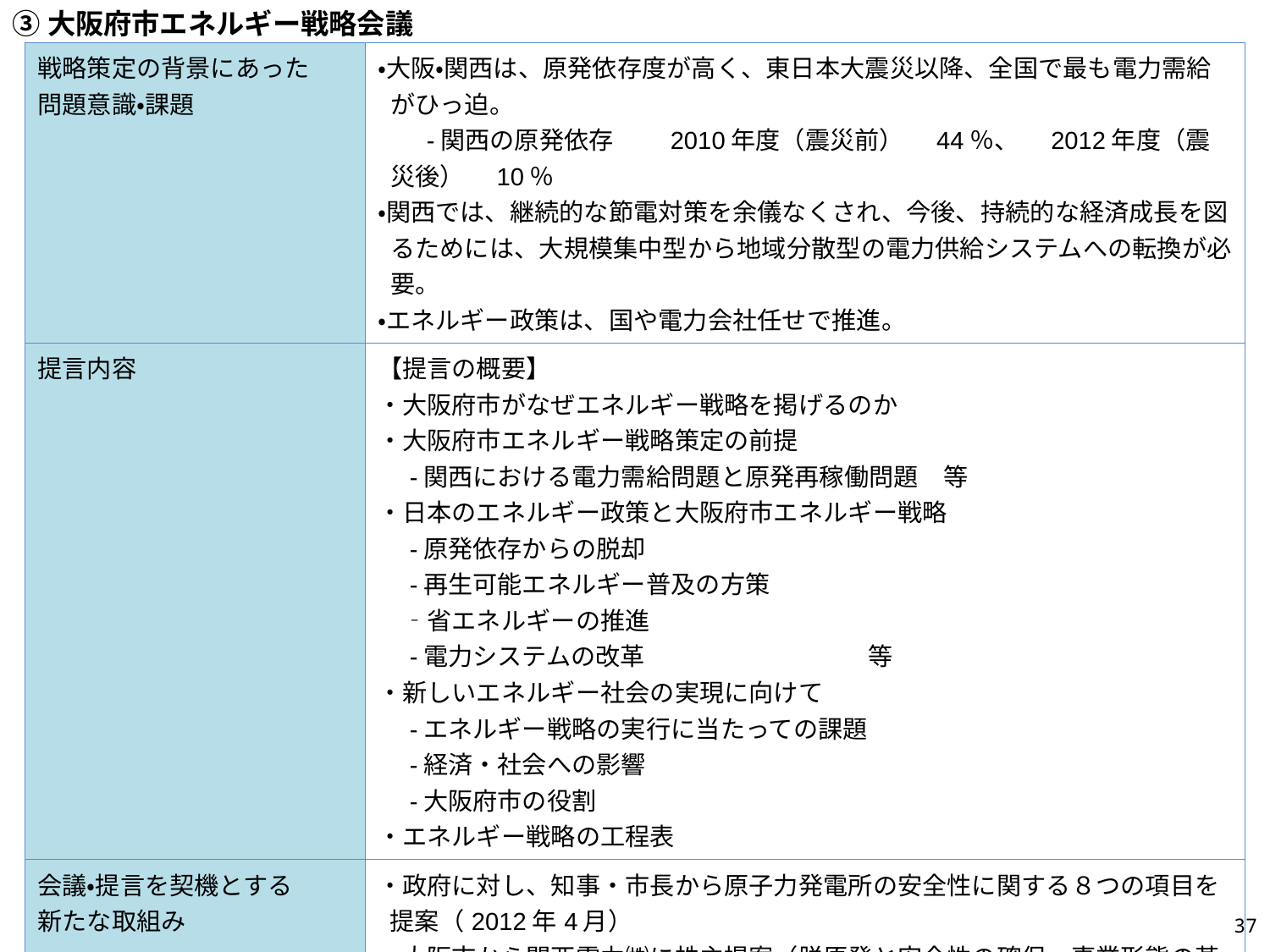

③大阪府市エネルギー戦略会議
| 戦略策定の背景にあった 問題意識・課題 | ・大阪・関西は、原発依存度が高く、東日本大震災以降、全国で最も電力需給がひっ迫。 -関西の原発依存　　2010年度（震災前）　44％、　2012年度（震災後）　10％ ・関西では、継続的な節電対策を余儀なくされ、今後、持続的な経済成長を図るためには、大規模集中型から地域分散型の電力供給システムへの転換が必要。 ・エネルギー政策は、国や電力会社任せで推進。 |
| --- | --- |
| 提言内容 | 【提言の概要】 ・大阪府市がなぜエネルギー戦略を掲げるのか ・大阪府市エネルギー戦略策定の前提 　-関西における電力需給問題と原発再稼働問題　等 ・日本のエネルギー政策と大阪府市エネルギー戦略 　-原発依存からの脱却 　-再生可能エネルギー普及の方策 　‐省エネルギーの推進 　-電力システムの改革　　　　　　　　　等 ・新しいエネルギー社会の実現に向けて 　-エネルギー戦略の実行に当たっての課題 　-経済・社会への影響 　-大阪府市の役割 ・エネルギー戦略の工程表 |
| 会議・提言を契機とする 新たな取組み | ・政府に対し、知事・市長から原子力発電所の安全性に関する８つの項目を提案（2012年4月） ・大阪市から関西電力㈱に株主提案（脱原発と安全性の確保、事業形態の革新、経営体質の強化、経営の透明性の確保）（2012年6月～） ・「おおさかスマートエネルギーセンター」を設立・運営（2013年4月～） 　　　　　-ワンストップ相談窓口・マッチング事業などを展開－ ・おおさかスマートエネルギー協議会の開催（2013年度～） ・府環境審議会答申や本会議の提言を踏まえ、「おおさかエネルギー地産地消推進プラン」の策定（2014年3月） |
37